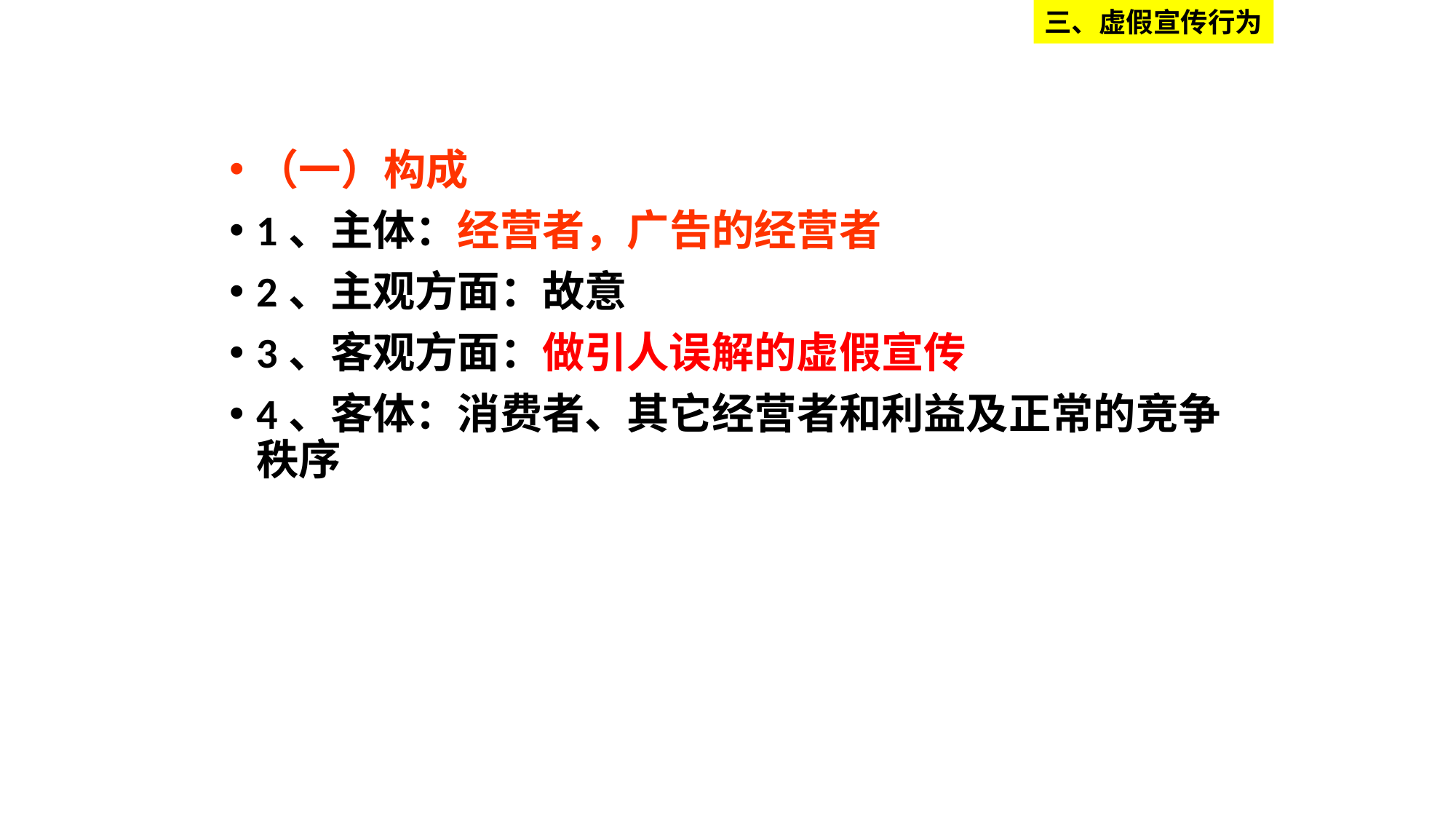

三、虚假宣传行为
（一）构成
1、主体：经营者，广告的经营者
2、主观方面：故意
3、客观方面：做引人误解的虚假宣传
4、客体：消费者、其它经营者和利益及正常的竞争秩序